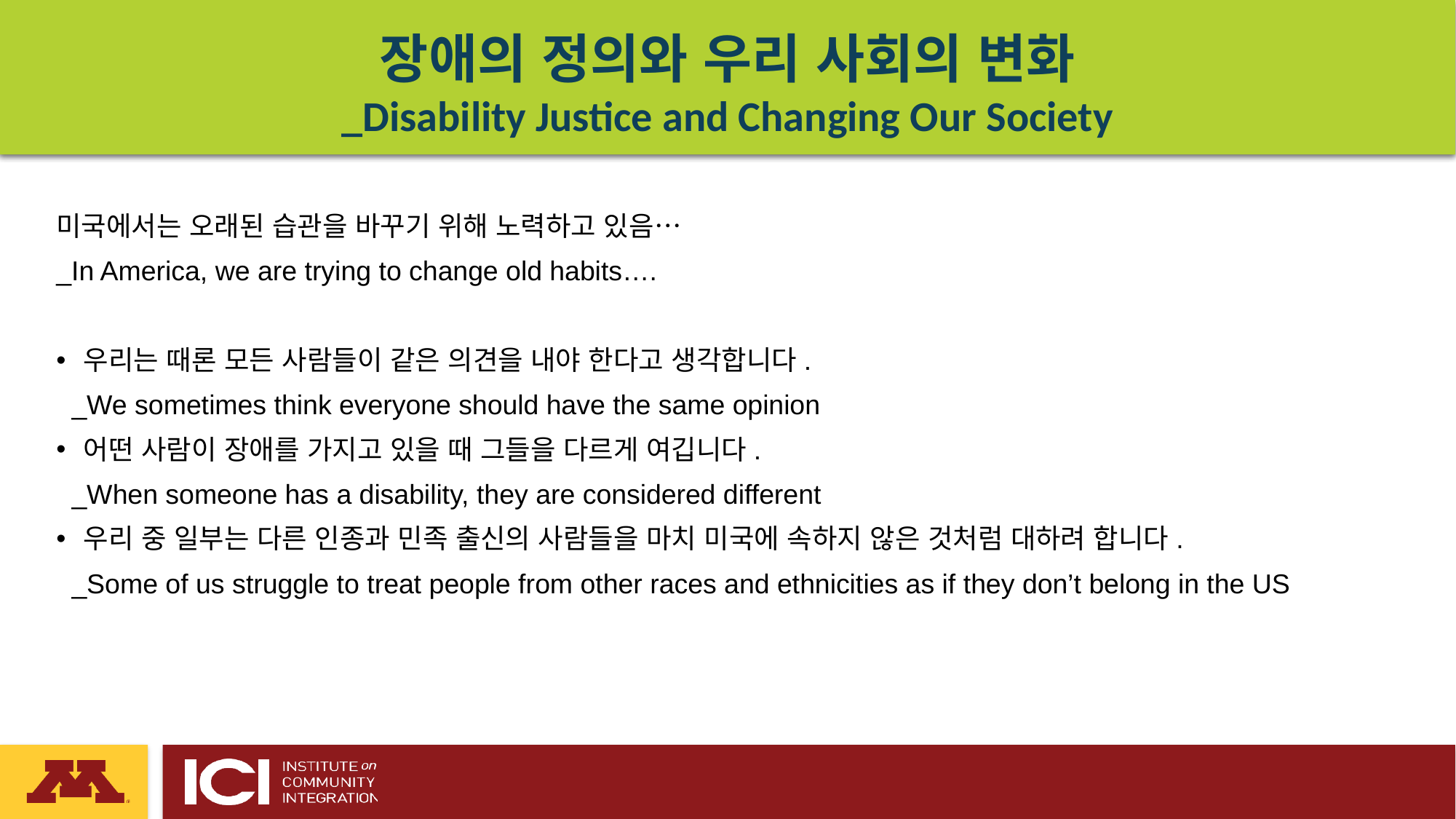

# 장애의 정의와 우리 사회의 변화 _Disability Justice and Changing Our Society
미국에서는 오래된 습관을 바꾸기 위해 노력하고 있음…
_In America, we are trying to change old habits….

우리는 때론 모든 사람들이 같은 의견을 내야 한다고 생각합니다.
  _We sometimes think everyone should have the same opinion
어떤 사람이 장애를 가지고 있을 때 그들을 다르게 여깁니다.
  _When someone has a disability, they are considered different
우리 중 일부는 다른 인종과 민족 출신의 사람들을 마치 미국에 속하지 않은 것처럼 대하려 합니다.
  _Some of us struggle to treat people from other races and ethnicities as if they don’t belong in the US